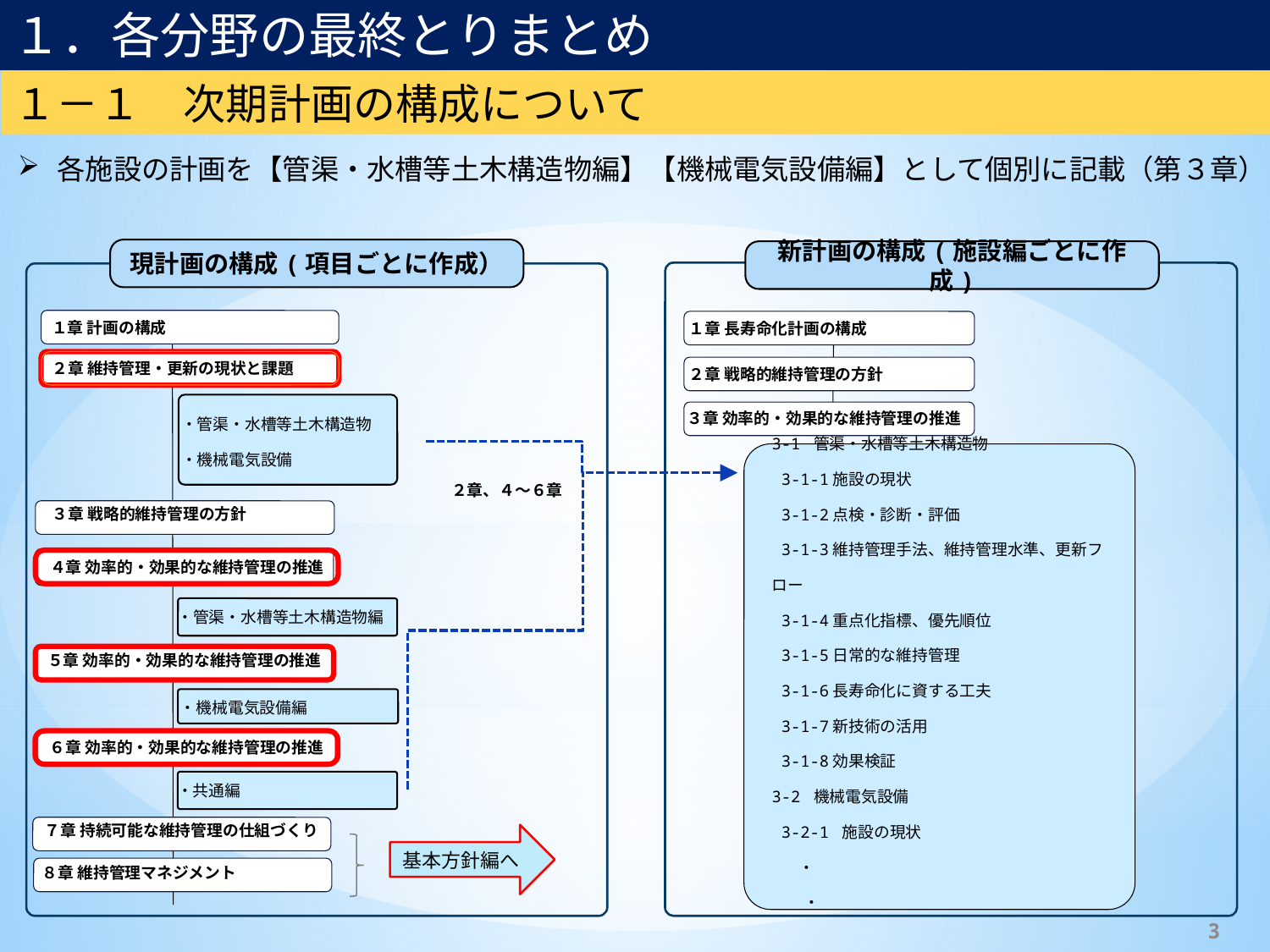

１．各分野の最終とりまとめ
１－１　次期計画の構成について
各施設の計画を【管渠・水槽等土木構造物編】【機械電気設備編】として個別に記載（第３章）

現計画の構成(項目ごとに作成）
新計画の構成(施設編ごとに作成)

１章 計画の構成

１章 長寿命化計画の構成

２章 維持管理・更新の現状と課題

２章 戦略的維持管理の方針

・管渠・水槽等土木構造物
・機械電気設備
３章 効率的・効果的な維持管理の推進

２章、４～６章
３章 戦略的維持管理の方針

3-1 管渠・水槽等土木構造物
 3-1-1施設の現状
 3-1-2点検・診断・評価
 3-1-3維持管理手法、維持管理水準、更新フロー
 3-1-4重点化指標、優先順位
 3-1-5日常的な維持管理
 3-1-6長寿命化に資する工夫
 3-1-7新技術の活用
 3-1-8効果検証
3-2 機械電気設備
 3-2-1 施設の現状
 　 ・
　　・

４章 効率的・効果的な維持管理の推進
・管渠・水槽等土木構造物編

５章 効率的・効果的な維持管理の推進

・機械電気設備編

６章 効率的・効果的な維持管理の推進
・共通編

７章 持続可能な維持管理の仕組づくり

６章 維持管理マネジメント
基本方針編へ

８章 維持管理マネジメント

3